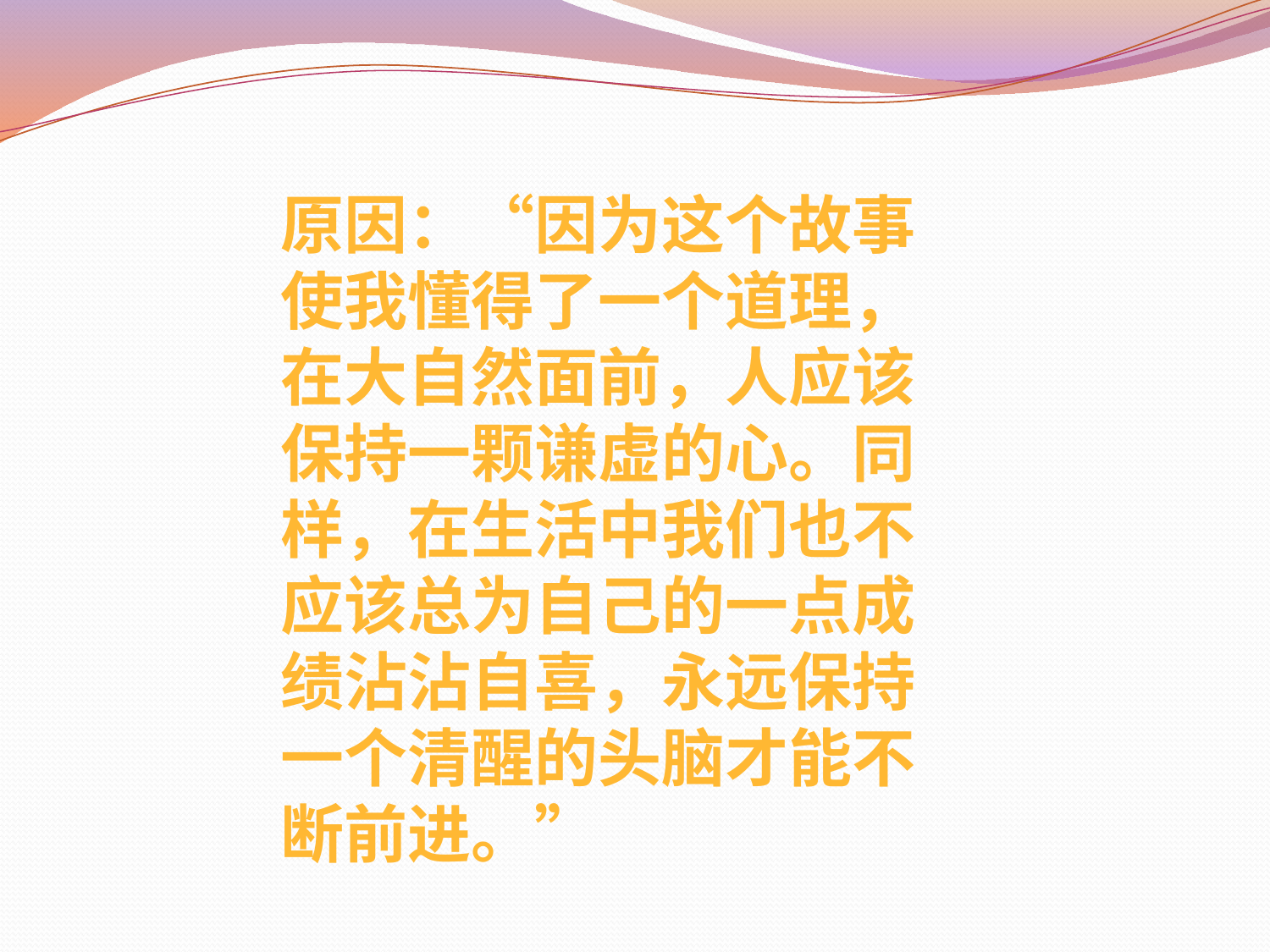

原因：“因为这个故事使我懂得了一个道理，在大自然面前，人应该保持一颗谦虚的心。同样，在生活中我们也不应该总为自己的一点成绩沾沾自喜，永远保持一个清醒的头脑才能不断前进。”